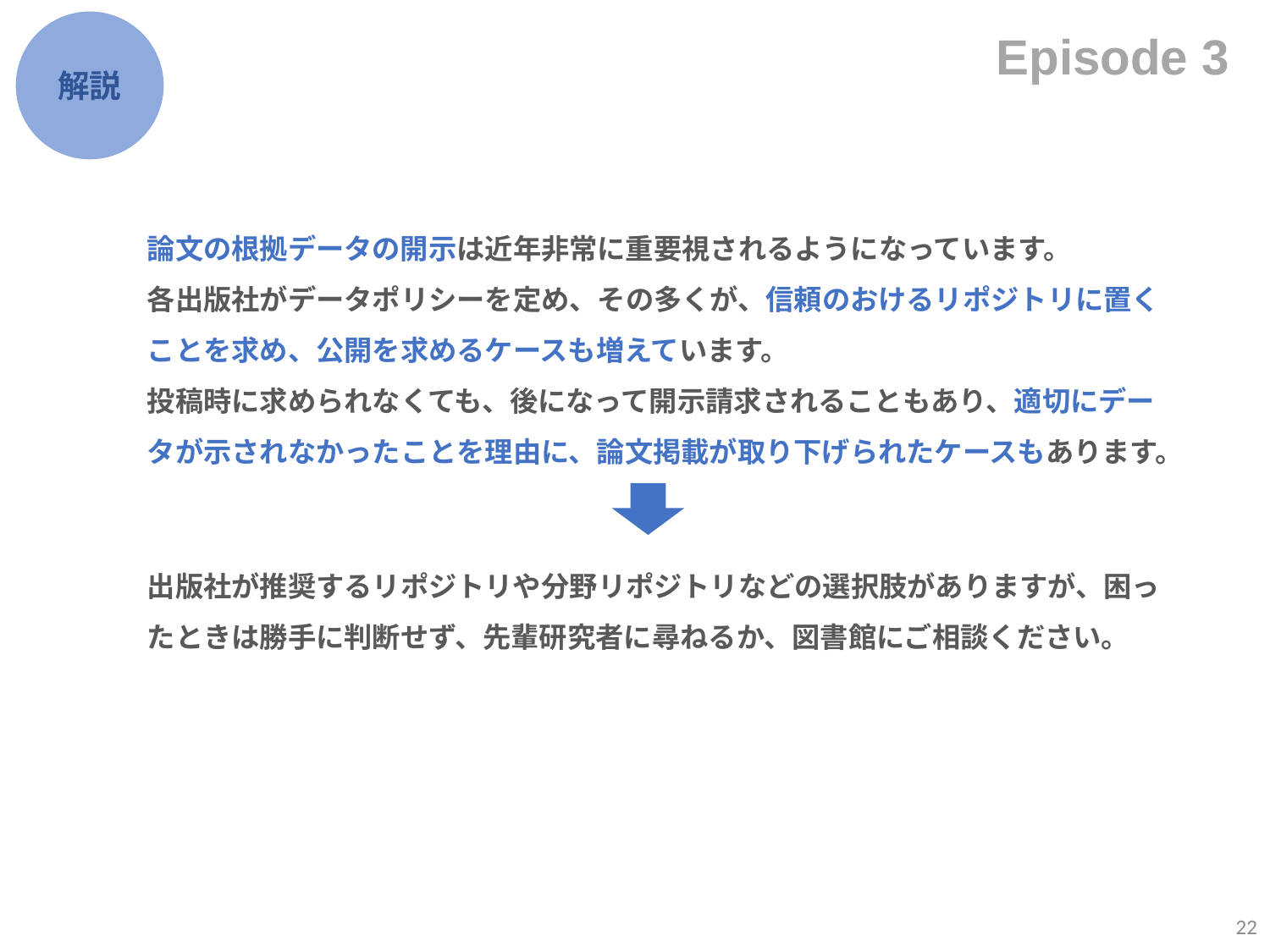

解説
Episode 3
論文の根拠データの開示は近年非常に重要視されるようになっています。
各出版社がデータポリシーを定め、その多くが、信頼のおけるリポジトリに置くことを求め、公開を求めるケースも増えています。
投稿時に求められなくても、後になって開示請求されることもあり、適切にデータが示されなかったことを理由に、論文掲載が取り下げられたケースもあります。

出版社が推奨するリポジトリや分野リポジトリなどの選択肢がありますが、困ったときは勝手に判断せず、先輩研究者に尋ねるか、図書館にご相談ください。

22